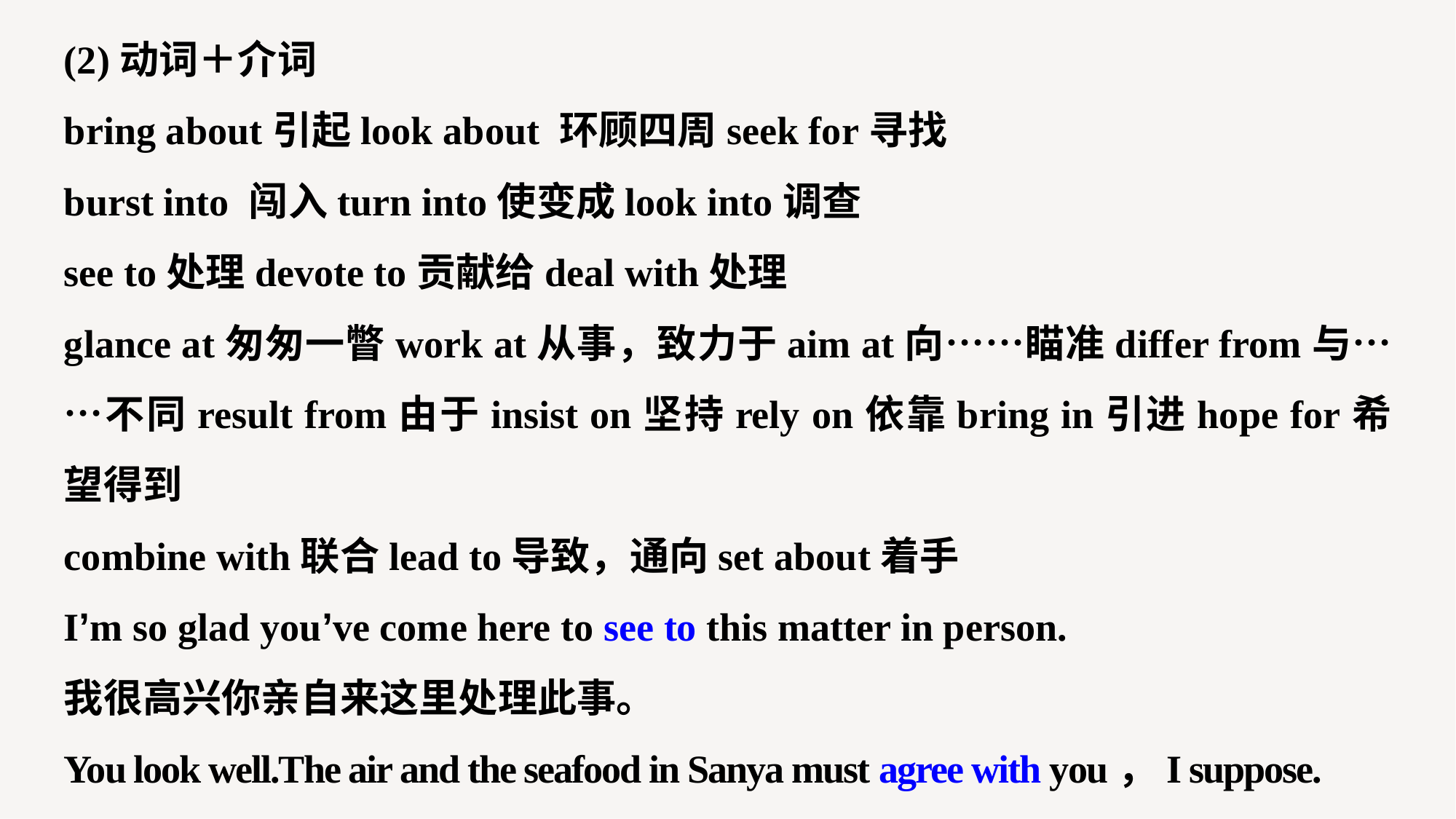

(2)动词＋介词
bring about引起look about 环顾四周seek for寻找
burst into 闯入turn into使变成look into调查
see to处理devote to贡献给deal with处理
glance at匆匆一瞥work at从事，致力于aim at向……瞄准differ from与……不同result from由于insist on坚持rely on依靠bring in引进hope for希望得到
combine with联合lead to导致，通向set about着手
I’m so glad you’ve come here to see to this matter in person.
我很高兴你亲自来这里处理此事。
You look well.The air and the seafood in Sanya must agree with you，I suppose.
你气色很好，我想三亚的空气和海鲜肯定适合你。